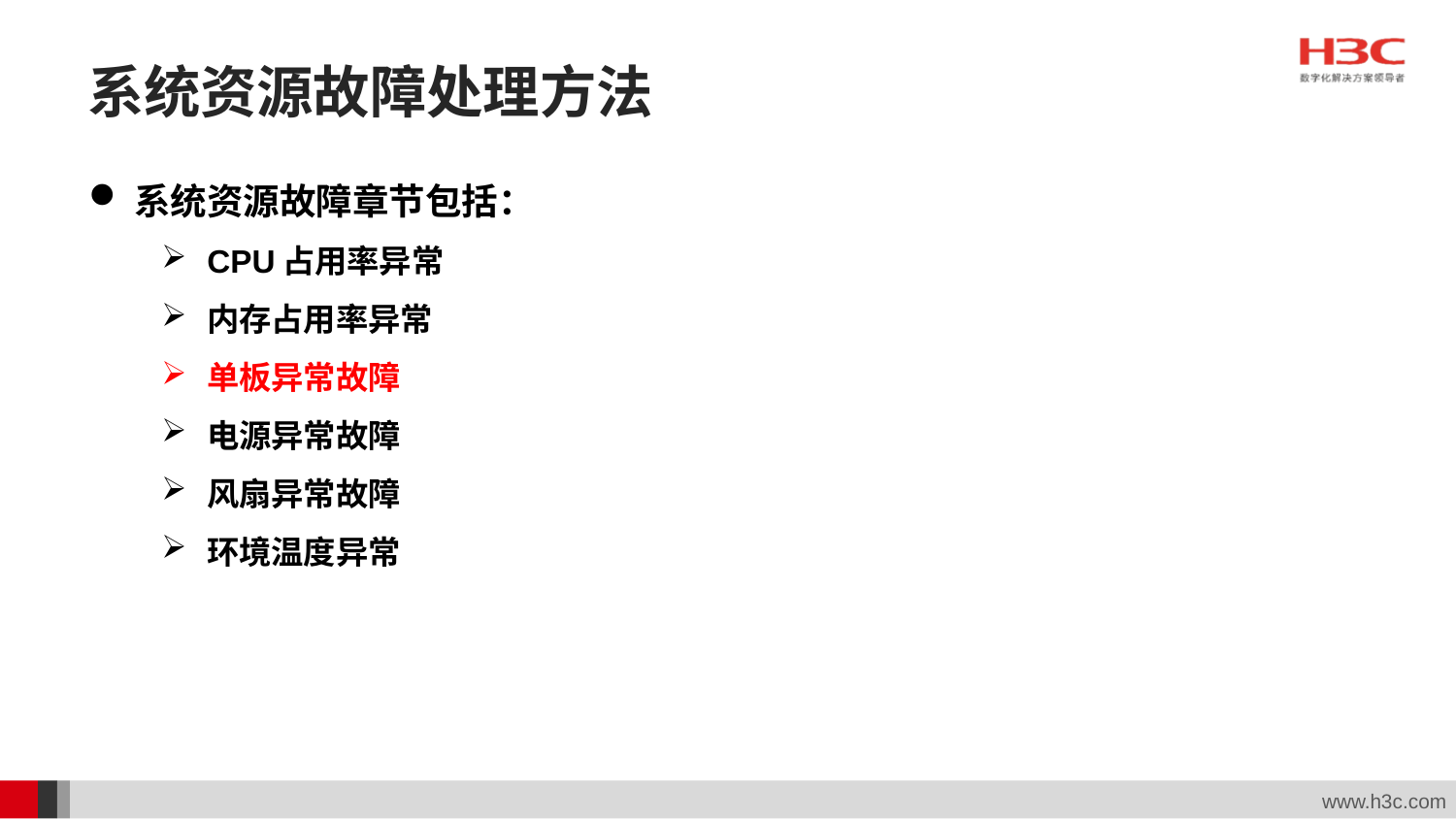

# 系统资源故障处理方法
系统资源故障章节包括：
CPU占用率异常
内存占用率异常
单板异常故障
电源异常故障
风扇异常故障
环境温度异常